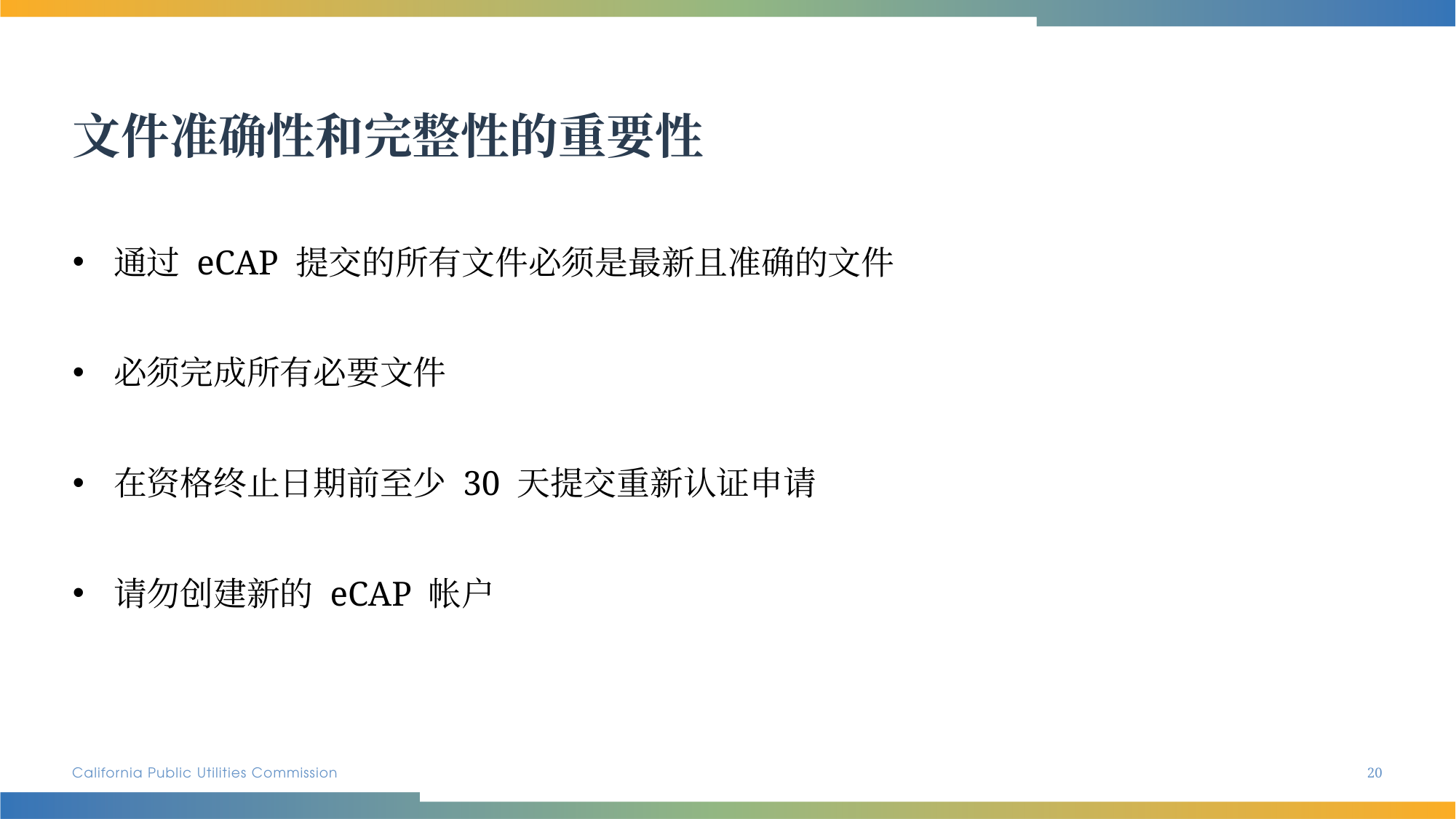

# 文件准确性和完整性的重要性
通过 eCAP 提交的所有文件必须是最新且准确的文件

必须完成所有必要文件

在资格终止日期前至少 30 天提交重新认证申请

请勿创建新的 eCAP 帐户
20